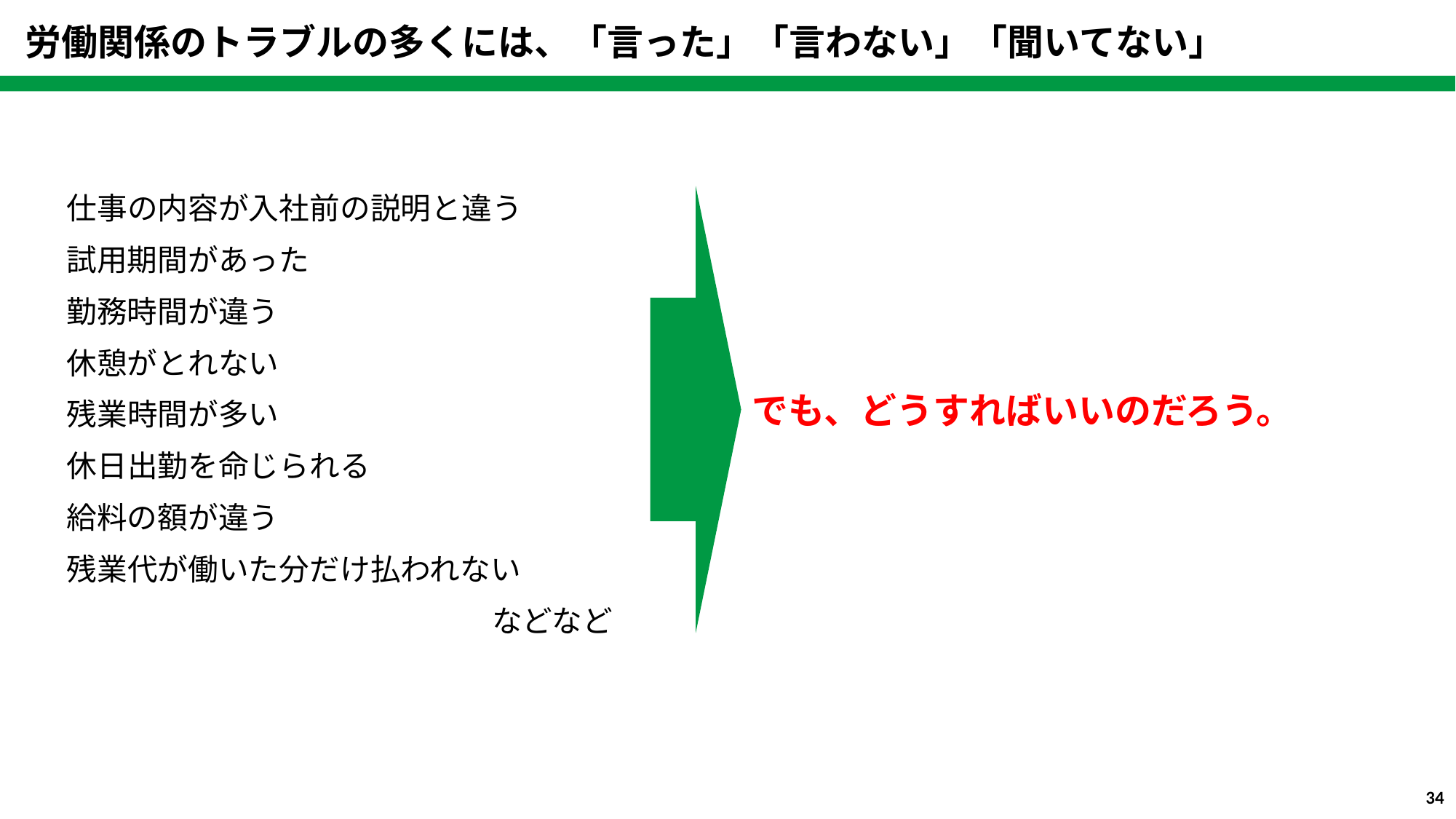

労働関係のトラブルの多くには、「言った」「言わない」「聞いてない」

仕事の内容が入社前の説明と違う
試用期間があった
勤務時間が違う
休憩がとれない
残業時間が多い
休日出勤を命じられる
給料の額が違う
残業代が働いた分だけ払われない
　　　　　　　　　　　　　　などなど

でも、どうすればいいのだろう。
34